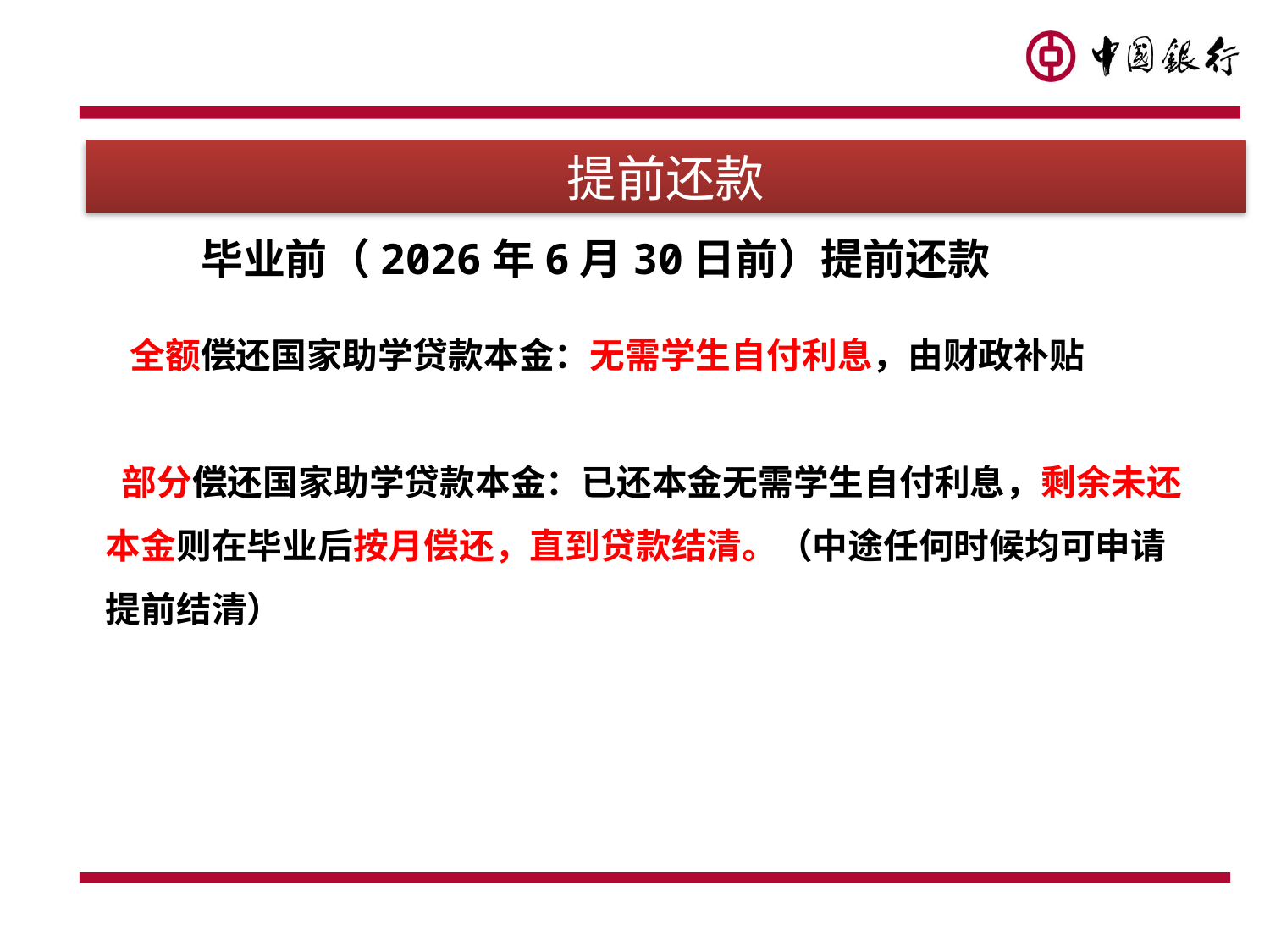

提前还款
   毕业前（2026年6月30日前）提前还款
# 全额偿还国家助学贷款本金：无需学生自付利息，由财政补贴 部分偿还国家助学贷款本金：已还本金无需学生自付利息，剩余未还本金则在毕业后按月偿还，直到贷款结清。（中途任何时候均可申请提前结清）